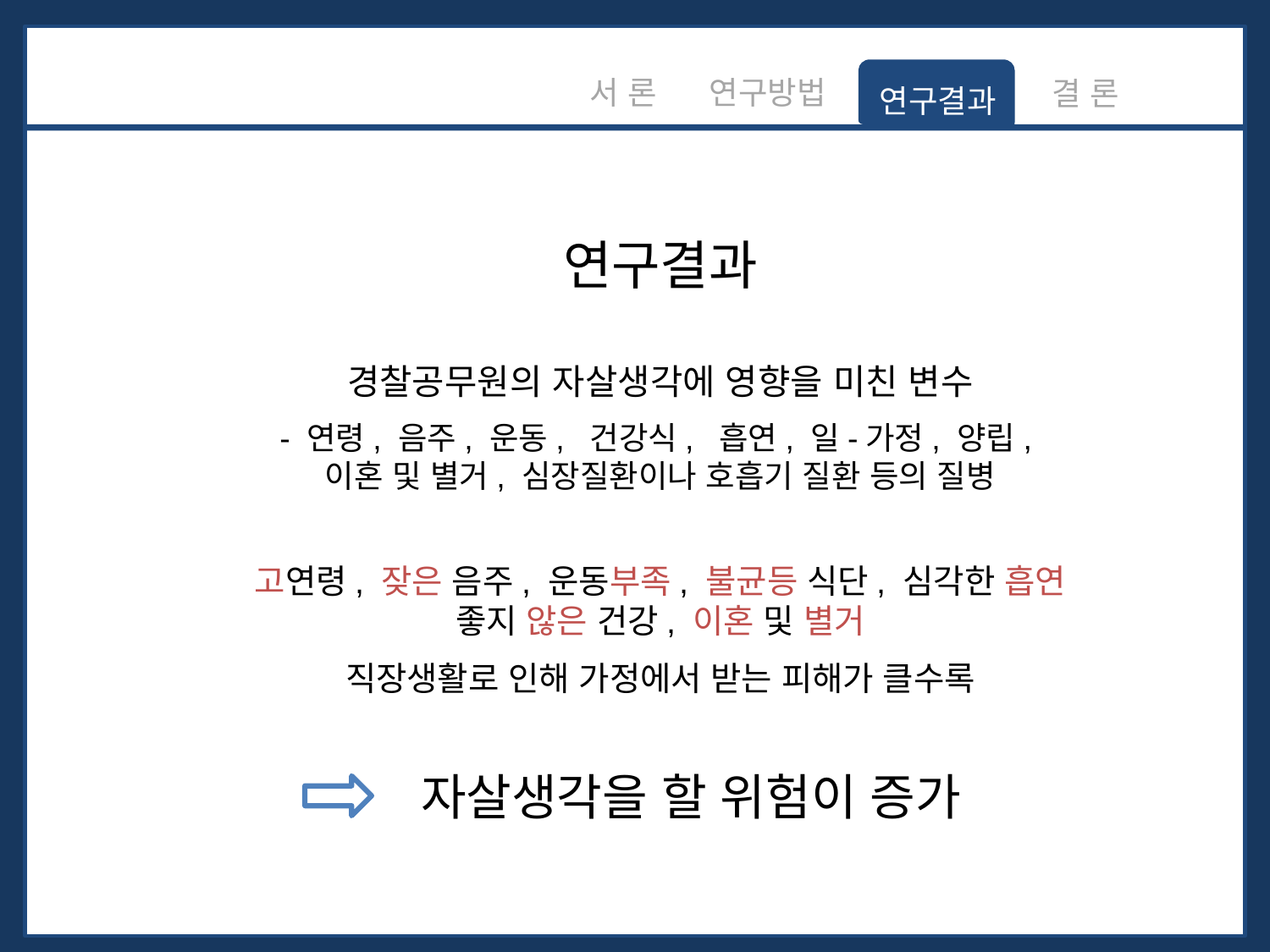

서 론
연구방법
결 론
연구결과

연구결과

경찰공무원의 자살생각에 영향을 미친 변수

- 연령, 음주, 운동,  건강식,  흡연, 일-가정, 양립,
이혼 및 별거, 심장질환이나 호흡기 질환 등의 질병

고연령, 잦은 음주, 운동부족, 불균등 식단, 심각한 흡연
좋지 않은 건강, 이혼 및 별거

직장생활로 인해 가정에서 받는 피해가 클수록

자살생각을 할 위험이 증가